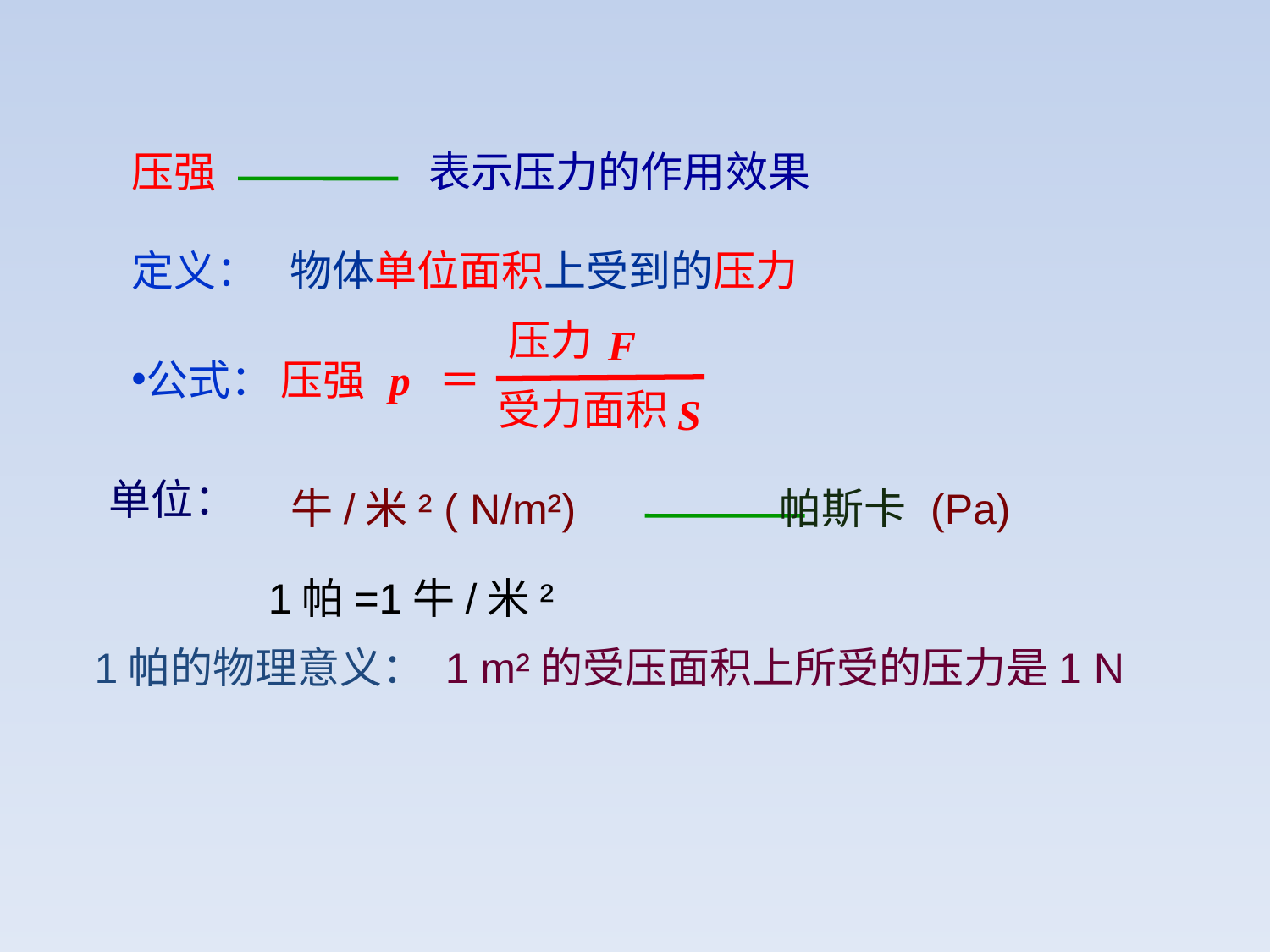

压强
表示压力的作用效果

定义：
物体单位面积上受到的压力
压力
F
公式：
压强
p
＝
受力面积

S
单位：
牛/米² ( N/m²)
帕斯卡
(Pa)

1帕=1牛/米²
1帕的物理意义：
1 m²的受压面积上所受的压力是1 N